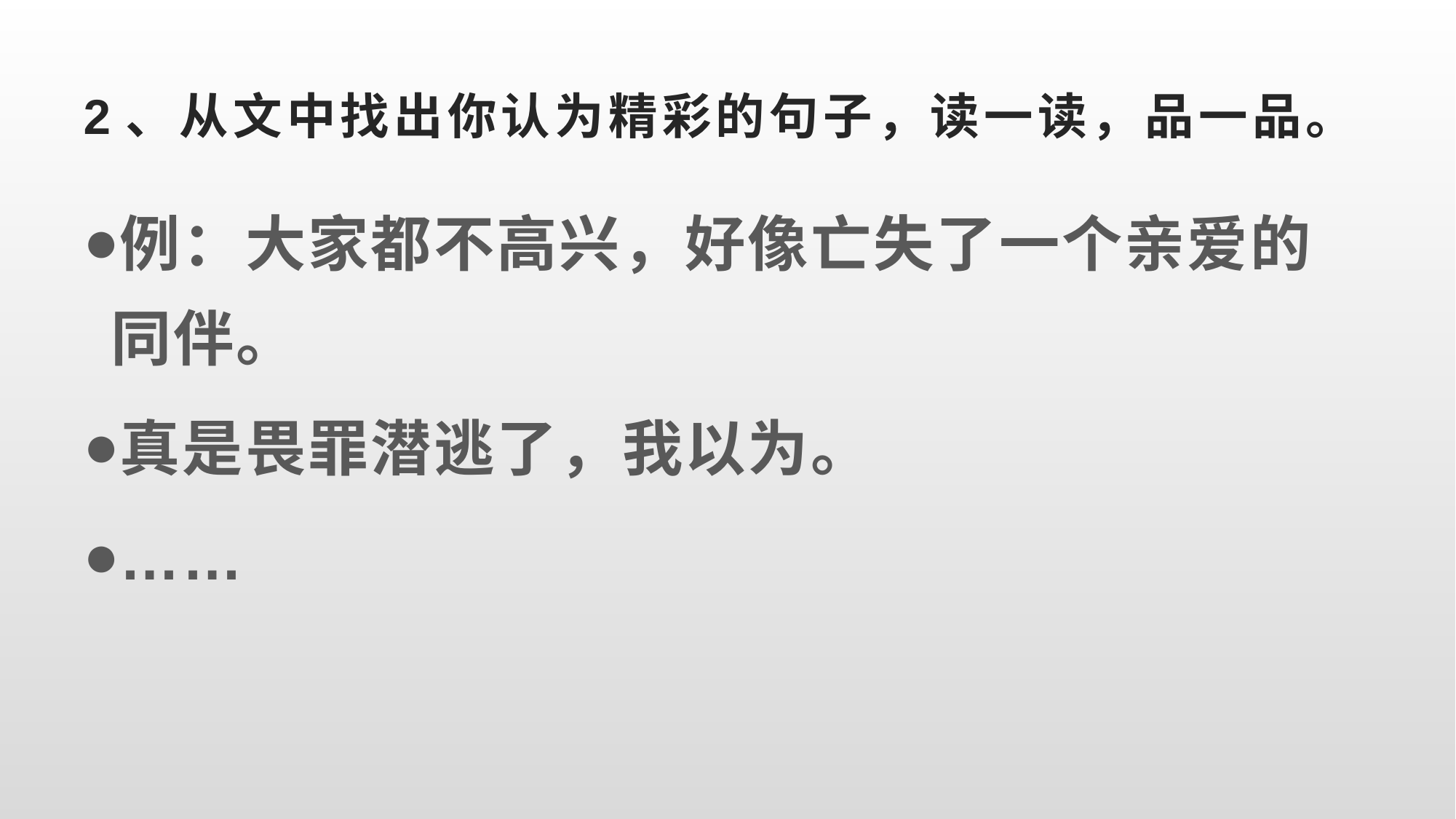

# 2、从文中找出你认为精彩的句子，读一读，品一品。
例：大家都不高兴，好像亡失了一个亲爱的同伴。
真是畏罪潜逃了，我以为。
……